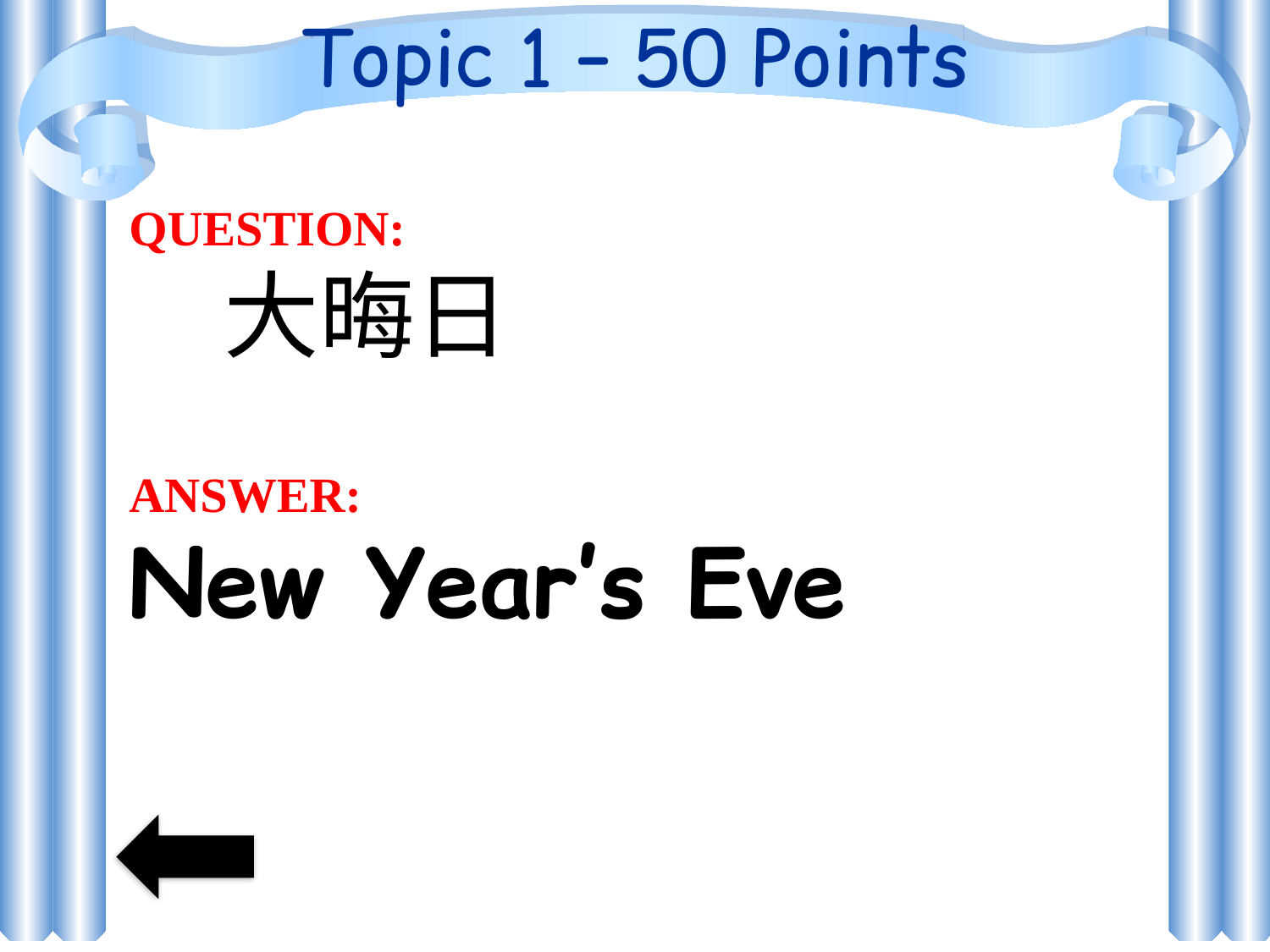

# Topic 1 – 50 Points
QUESTION:
　大晦日

ANSWER:
New Year’s Eve